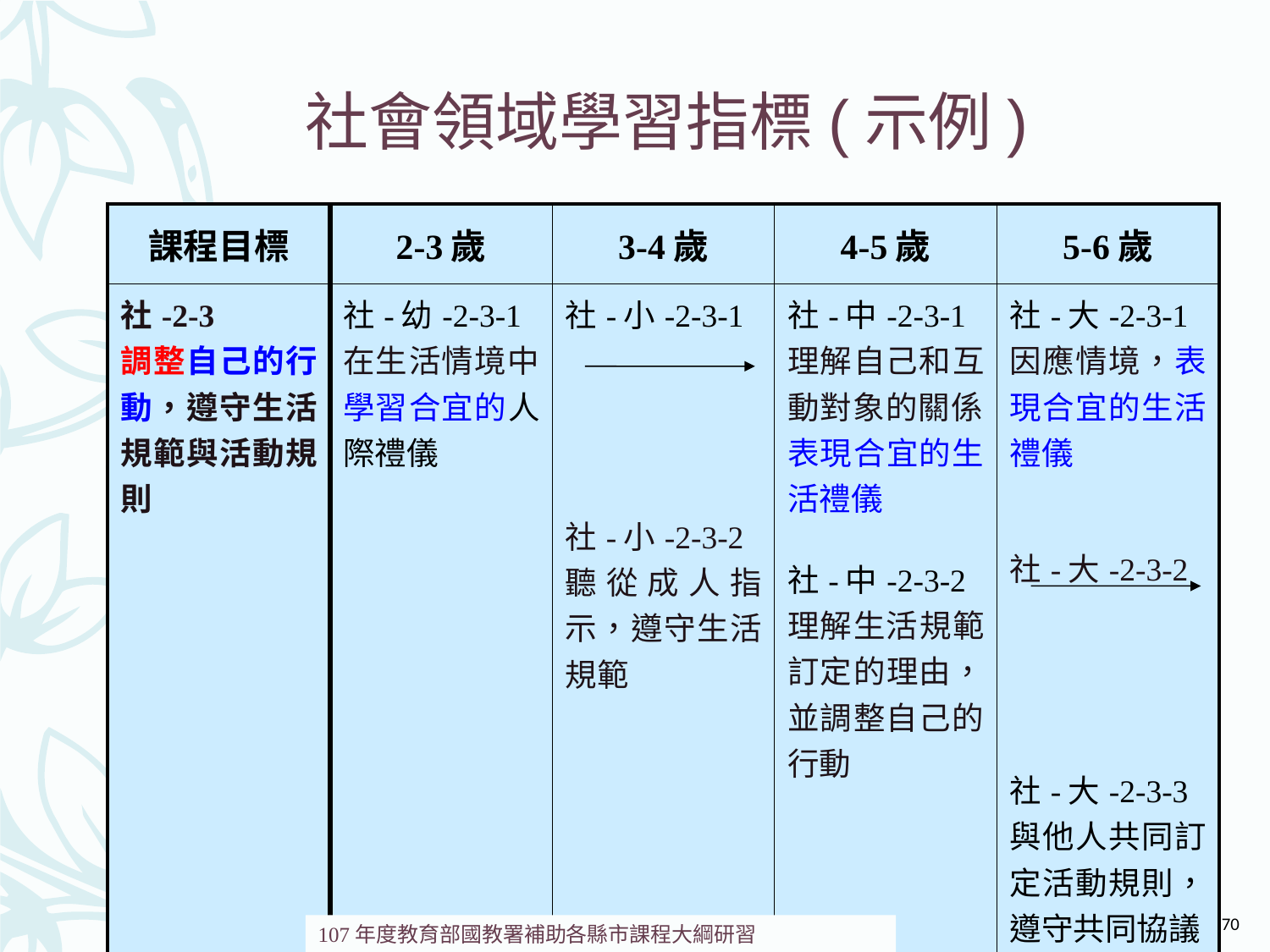

# 社會領域學習指標(示例)
| 課程目標 | 2-3歲 | 3-4歲 | 4-5歲 | 5-6歲 |
| --- | --- | --- | --- | --- |
| 社-2-3 調整自己的行動，遵守生活規範與活動規則 | 社-幼-2-3-1 在生活情境中學習合宜的人際禮儀 | 社-小-2-3-1 社-小-2-3-2 聽從成人指示，遵守生活規範 | 社-中-2-3-1 理解自己和互動對象的關係，表現合宜的生活禮儀 社-中-2-3-2 理解生活規範訂定的理由，並調整自己的行動 | 社-大-2-3-1 因應情境，表現合宜的生活禮儀 社-大-2-3-2 社-大-2-3-3 與他人共同訂定活動規則，遵守共同協議 |

70
107年度教育部國教署補助各縣市課程大綱研習